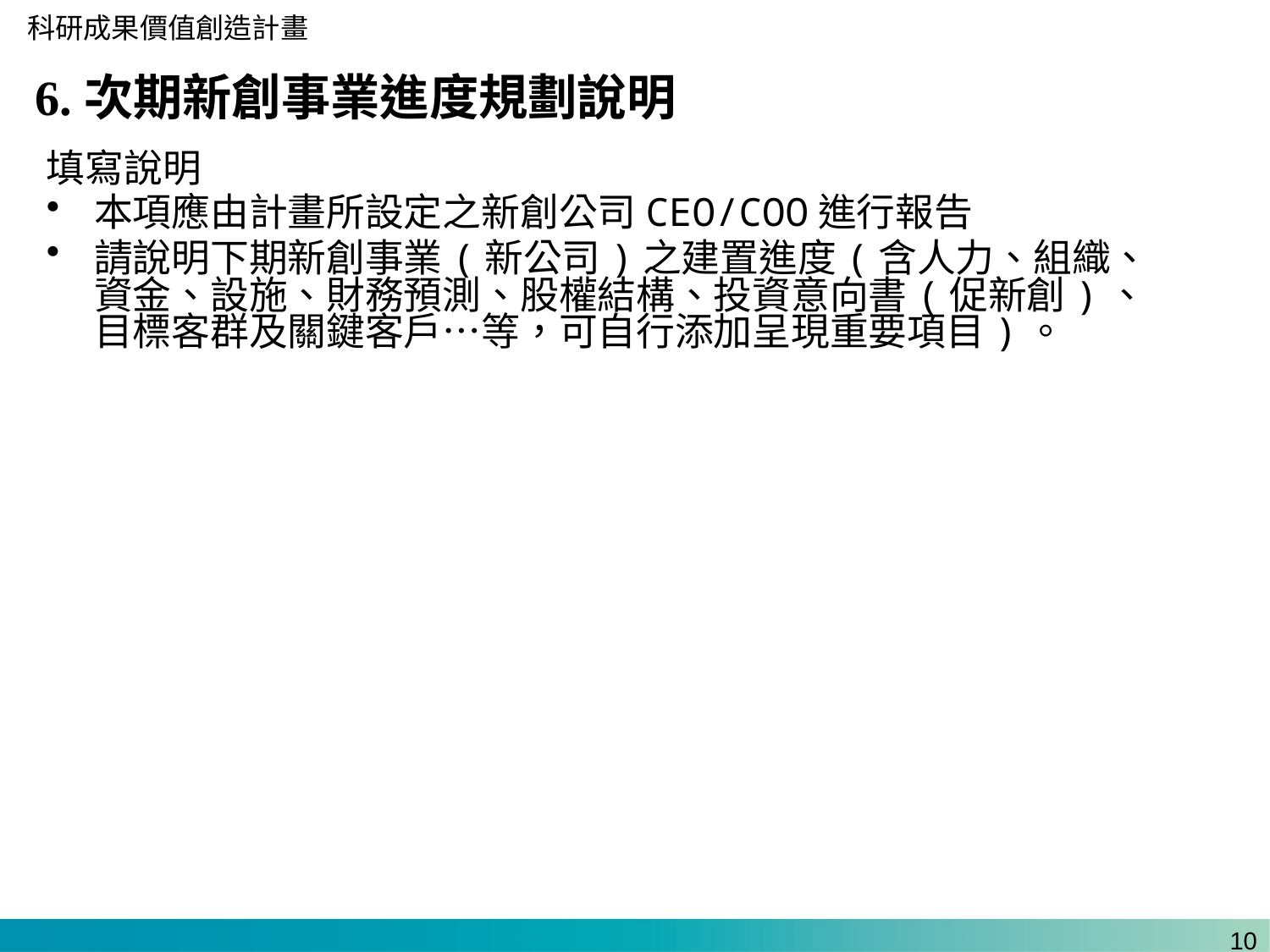

6.次期新創事業進度規劃說明
填寫說明
本項應由計畫所設定之新創公司CEO/COO進行報告
請說明下期新創事業(新公司)之建置進度(含人力、組織、資金、設施、財務預測、股權結構、投資意向書(促新創)、目標客群及關鍵客戶…等，可自行添加呈現重要項目)。

10